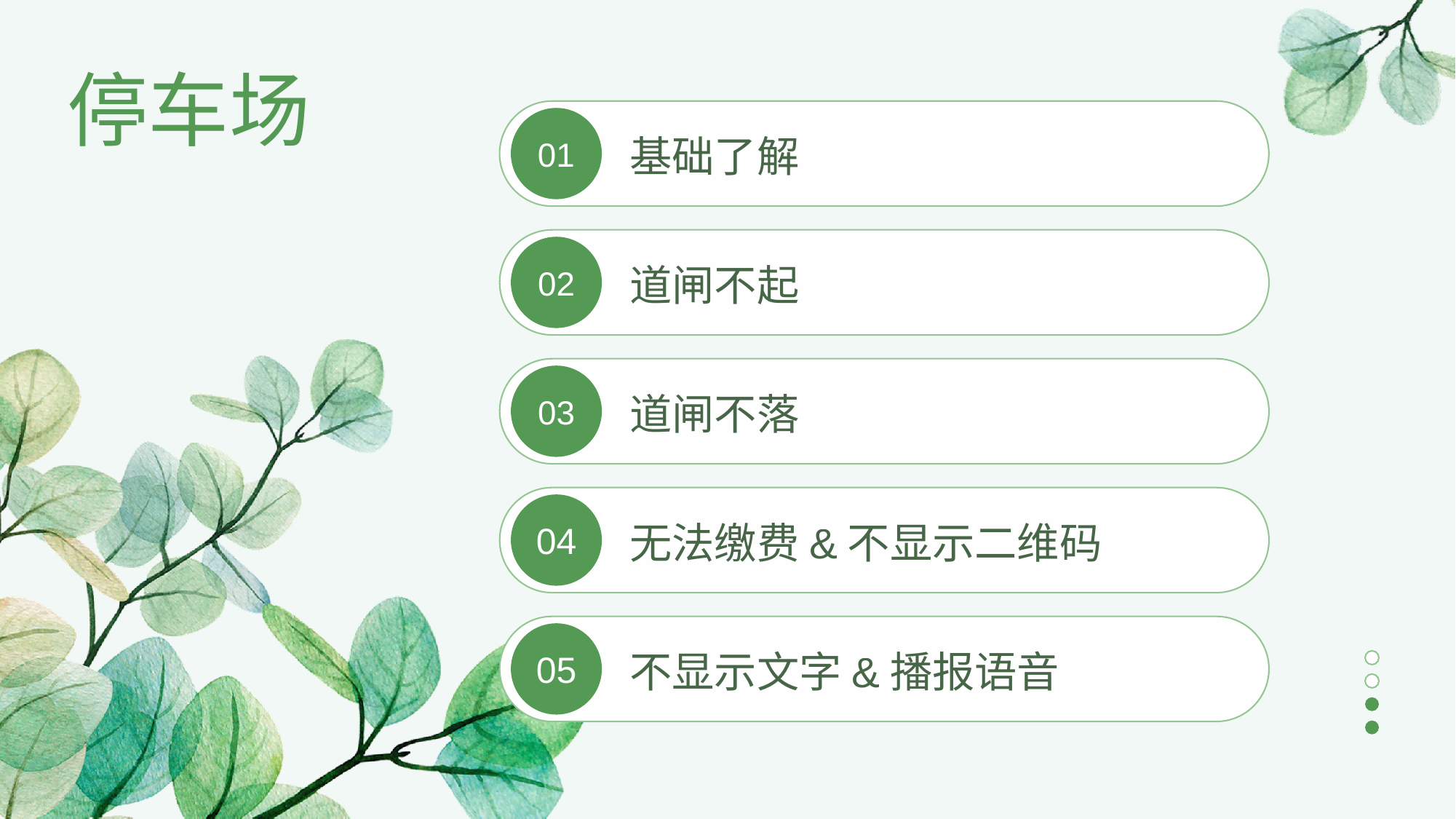

停车场

01
基础了解

02
道闸不起

03
道闸不落

04
无法缴费&不显示二维码

05
不显示文字&播报语音